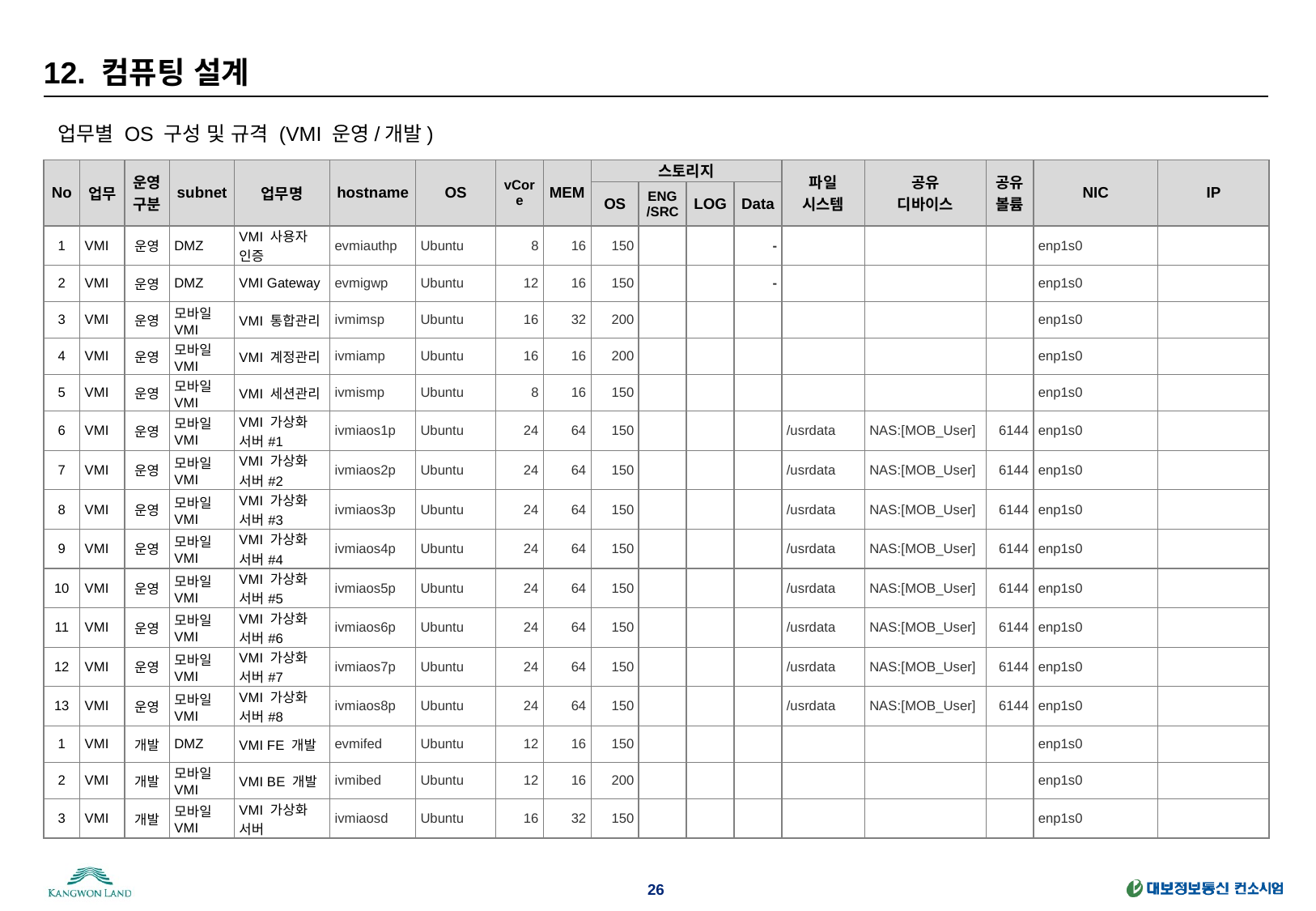

# 12. 컴퓨팅 설계
업무별 OS 구성 및 규격 (VMI 운영/개발)
| No | 업무 | 운영구분 | subnet | 업무명 | hostname | OS | vCore | MEM | 스토리지 |  |  |  | 파일 시스템 | 공유 디바이스 | 공유 볼륨 | NIC | IP |
| --- | --- | --- | --- | --- | --- | --- | --- | --- | --- | --- | --- | --- | --- | --- | --- | --- | --- |
|  |  |  |  |  |  |  |  |  | OS | ENG /SRC | LOG | Data |  |  |  |  |  |
| 1 | VMI | 운영 | DMZ | VMI 사용자 인증 | evmiauthp | Ubuntu | 8 | 16 | 150 |  |  | - |  |  |  | enp1s0 |  |
| 2 | VMI | 운영 | DMZ | VMI Gateway | evmigwp | Ubuntu | 12 | 16 | 150 |  |  | - |  |  |  | enp1s0 |  |
| 3 | VMI | 운영 | 모바일 VMI | VMI 통합관리 | ivmimsp | Ubuntu | 16 | 32 | 200 |  |  |  |  |  |  | enp1s0 |  |
| 4 | VMI | 운영 | 모바일 VMI | VMI 계정관리 | ivmiamp | Ubuntu | 16 | 16 | 200 |  |  |  |  |  |  | enp1s0 |  |
| 5 | VMI | 운영 | 모바일 VMI | VMI 세션관리 | ivmismp | Ubuntu | 8 | 16 | 150 |  |  |  |  |  |  | enp1s0 |  |
| 6 | VMI | 운영 | 모바일 VMI | VMI 가상화 서버#1 | ivmiaos1p | Ubuntu | 24 | 64 | 150 |  |  |  | /usrdata | NAS:[MOB\_User] | 6144 | enp1s0 |  |
| 7 | VMI | 운영 | 모바일 VMI | VMI 가상화 서버#2 | ivmiaos2p | Ubuntu | 24 | 64 | 150 |  |  |  | /usrdata | NAS:[MOB\_User] | 6144 | enp1s0 |  |
| 8 | VMI | 운영 | 모바일 VMI | VMI 가상화 서버#3 | ivmiaos3p | Ubuntu | 24 | 64 | 150 |  |  |  | /usrdata | NAS:[MOB\_User] | 6144 | enp1s0 |  |
| 9 | VMI | 운영 | 모바일 VMI | VMI 가상화 서버#4 | ivmiaos4p | Ubuntu | 24 | 64 | 150 |  |  |  | /usrdata | NAS:[MOB\_User] | 6144 | enp1s0 |  |
| 10 | VMI | 운영 | 모바일 VMI | VMI 가상화 서버#5 | ivmiaos5p | Ubuntu | 24 | 64 | 150 |  |  |  | /usrdata | NAS:[MOB\_User] | 6144 | enp1s0 |  |
| 11 | VMI | 운영 | 모바일 VMI | VMI 가상화 서버#6 | ivmiaos6p | Ubuntu | 24 | 64 | 150 |  |  |  | /usrdata | NAS:[MOB\_User] | 6144 | enp1s0 |  |
| 12 | VMI | 운영 | 모바일 VMI | VMI 가상화 서버#7 | ivmiaos7p | Ubuntu | 24 | 64 | 150 |  |  |  | /usrdata | NAS:[MOB\_User] | 6144 | enp1s0 |  |
| 13 | VMI | 운영 | 모바일 VMI | VMI 가상화 서버#8 | ivmiaos8p | Ubuntu | 24 | 64 | 150 |  |  |  | /usrdata | NAS:[MOB\_User] | 6144 | enp1s0 |  |
| 1 | VMI | 개발 | DMZ | VMI FE 개발 | evmifed | Ubuntu | 12 | 16 | 150 |  |  |  |  |  |  | enp1s0 |  |
| 2 | VMI | 개발 | 모바일 VMI | VMI BE 개발 | ivmibed | Ubuntu | 12 | 16 | 200 |  |  |  |  |  |  | enp1s0 |  |
| 3 | VMI | 개발 | 모바일 VMI | VMI 가상화 서버 | ivmiaosd | Ubuntu | 16 | 32 | 150 |  |  |  |  |  |  | enp1s0 |  |
26